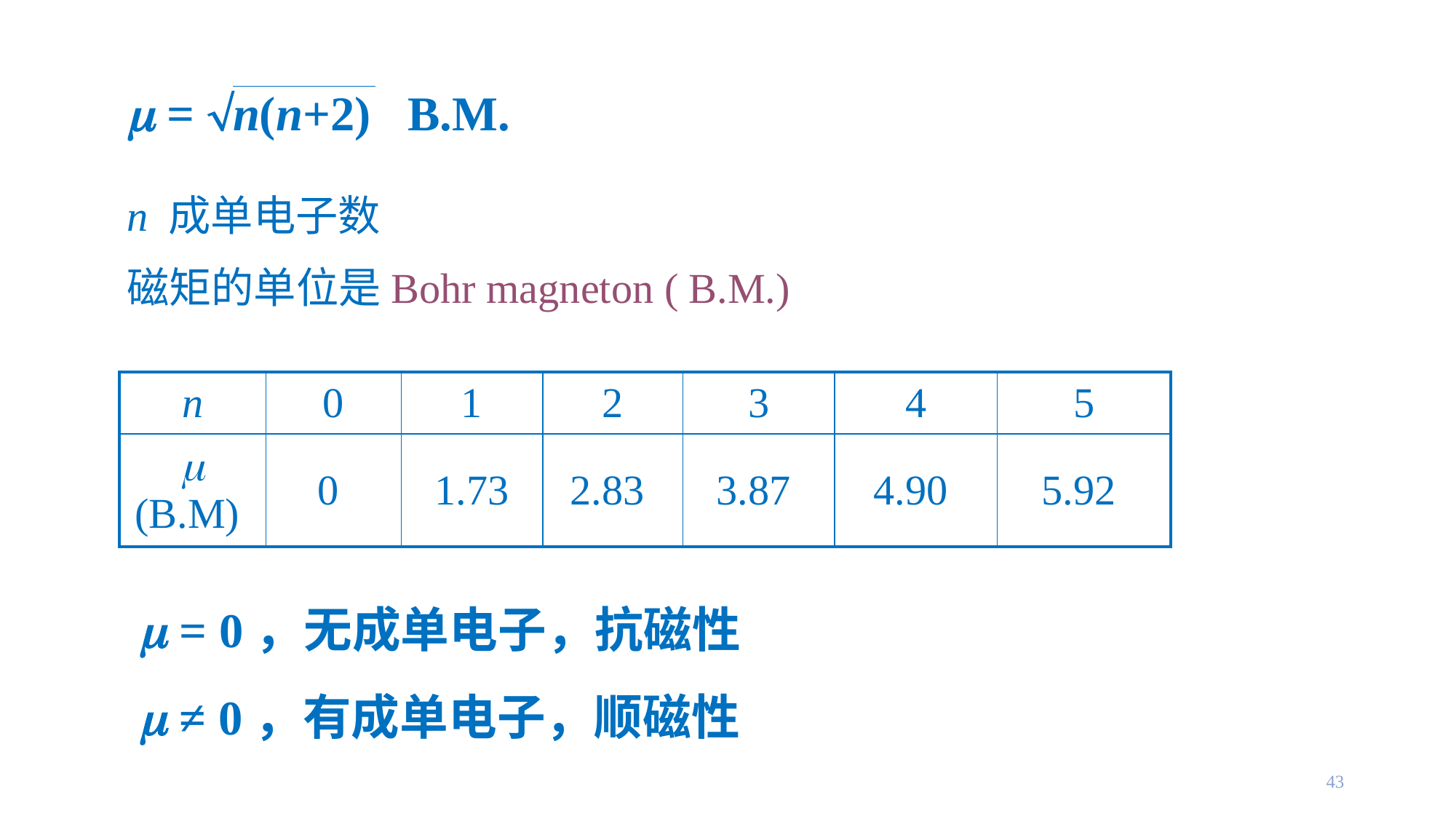

μ = √n(n+2)   B.M.
n 成单电子数
磁矩的单位是Bohr magneton ( B.M.)
| n | 0 | 1 | 2 | 3 | 4 | 5 |
| --- | --- | --- | --- | --- | --- | --- |
| μ (B.M) | 0 | 1.73 | 2.83 | 3.87 | 4.90 | 5.92 |
μ = 0，无成单电子，抗磁性
μ ≠ 0，有成单电子，顺磁性
43